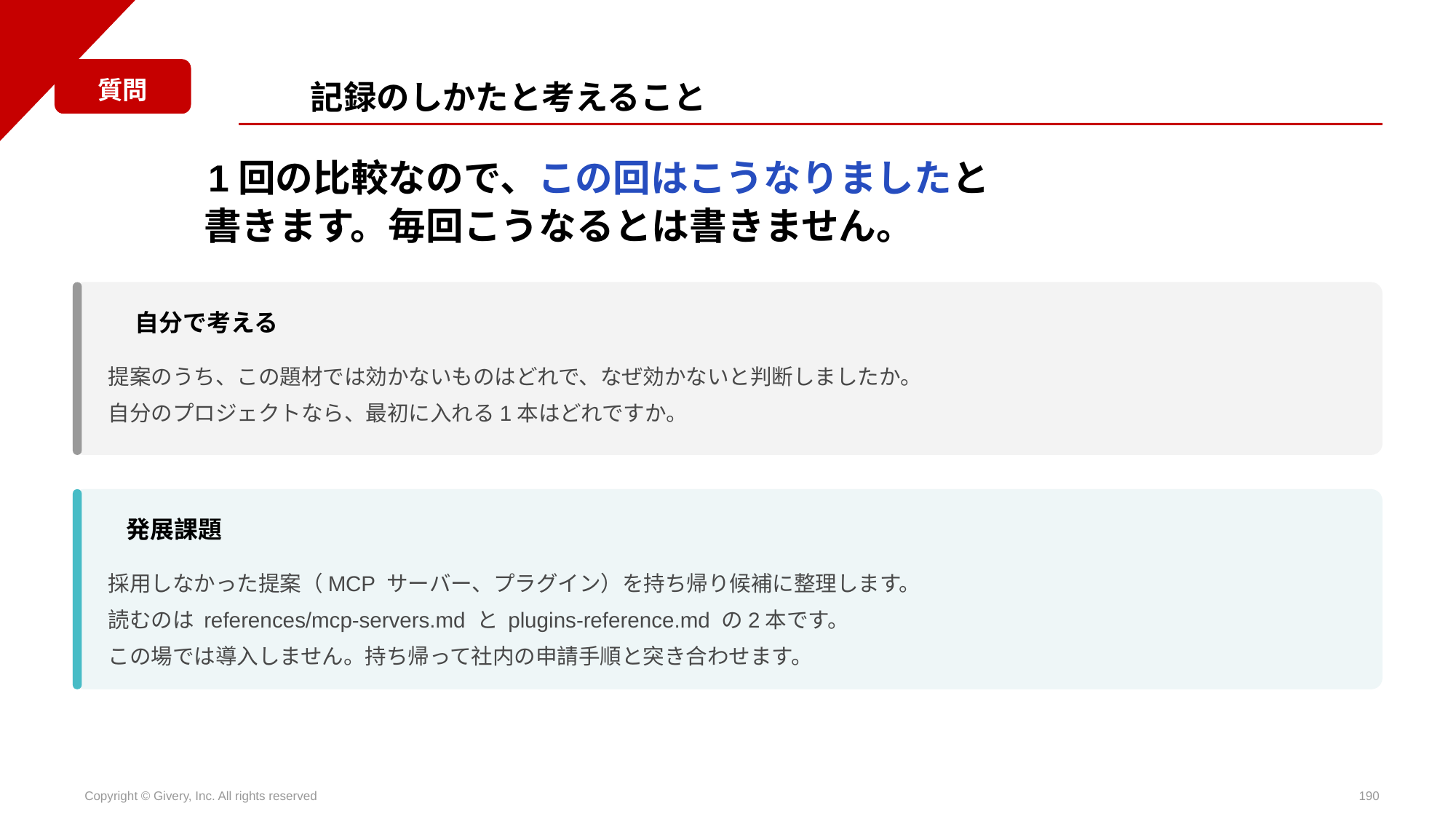

質問
記録のしかたと考えること

1回の比較なので、この回はこうなりましたと
書きます。毎回こうなるとは書きません。

自分で考える
提案のうち、この題材では効かないものはどれで、なぜ効かないと判断しましたか。
自分のプロジェクトなら、最初に入れる1本はどれですか。

発展課題
採用しなかった提案（MCP サーバー、プラグイン）を持ち帰り候補に整理します。
読むのは references/mcp-servers.md と plugins-reference.md の2本です。
この場では導入しません。持ち帰って社内の申請手順と突き合わせます。
Copyright © Givery, Inc. All rights reserved
190